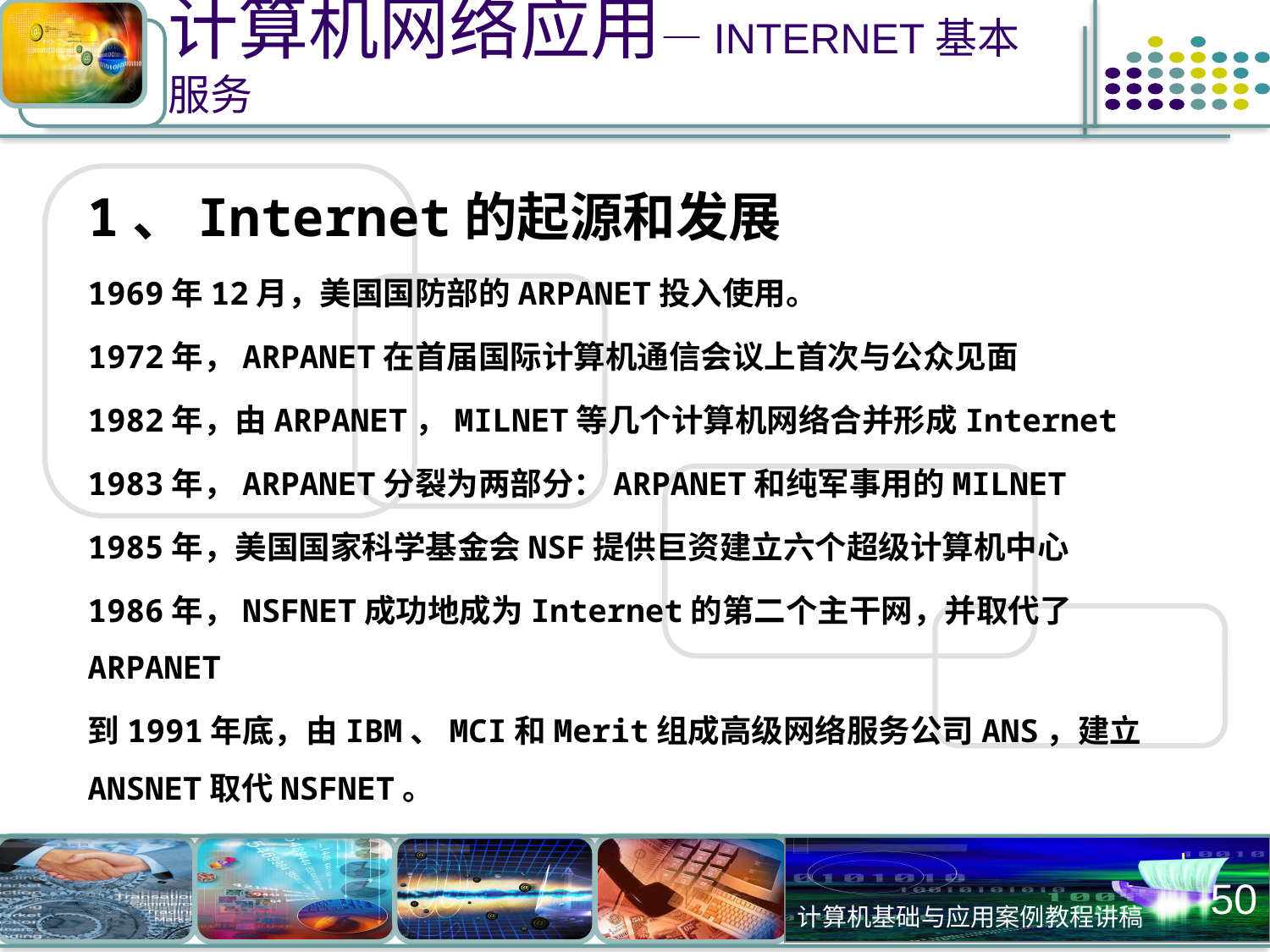

# 计算机网络应用—INTERNET基本服务
1、Internet的起源和发展
1969年12月，美国国防部的ARPANET投入使用。
1972年，ARPANET在首届国际计算机通信会议上首次与公众见面
1982年，由ARPANET，MILNET等几个计算机网络合并形成Internet
1983年，ARPANET分裂为两部分：ARPANET和纯军事用的MILNET
1985年，美国国家科学基金会NSF提供巨资建立六个超级计算机中心
1986年，NSFNET成功地成为Internet的第二个主干网，并取代了ARPANET
到1991年底，由IBM、MCI和Merit组成高级网络服务公司ANS，建立ANSNET取代NSFNET。
50